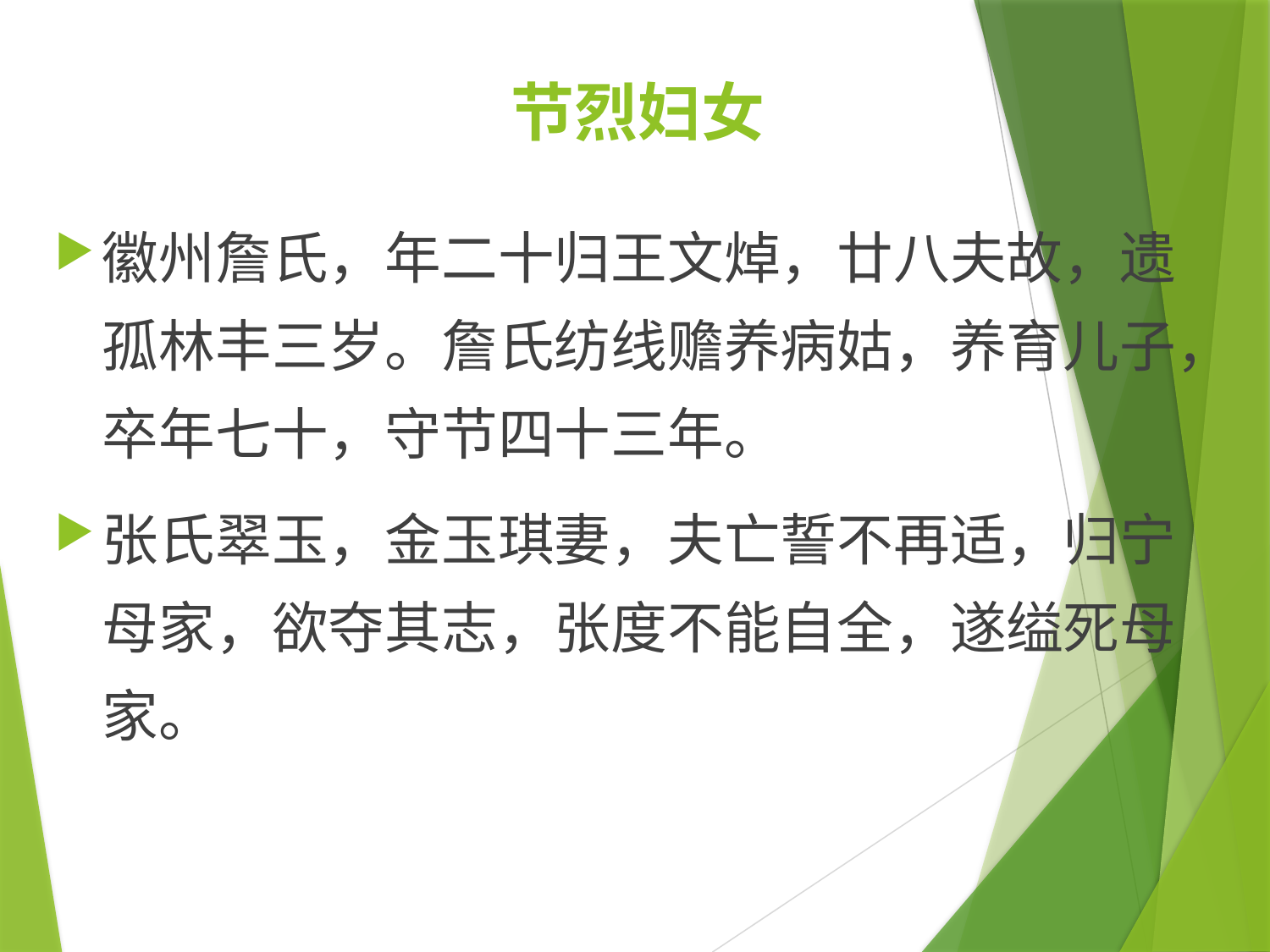

# 节烈妇女
徽州詹氏，年二十归王文焯，廿八夫故，遗孤林丰三岁。詹氏纺线赡养病姑，养育儿子，卒年七十，守节四十三年。
张氏翠玉，金玉琪妻，夫亡誓不再适，归宁母家，欲夺其志，张度不能自全，遂缢死母家。